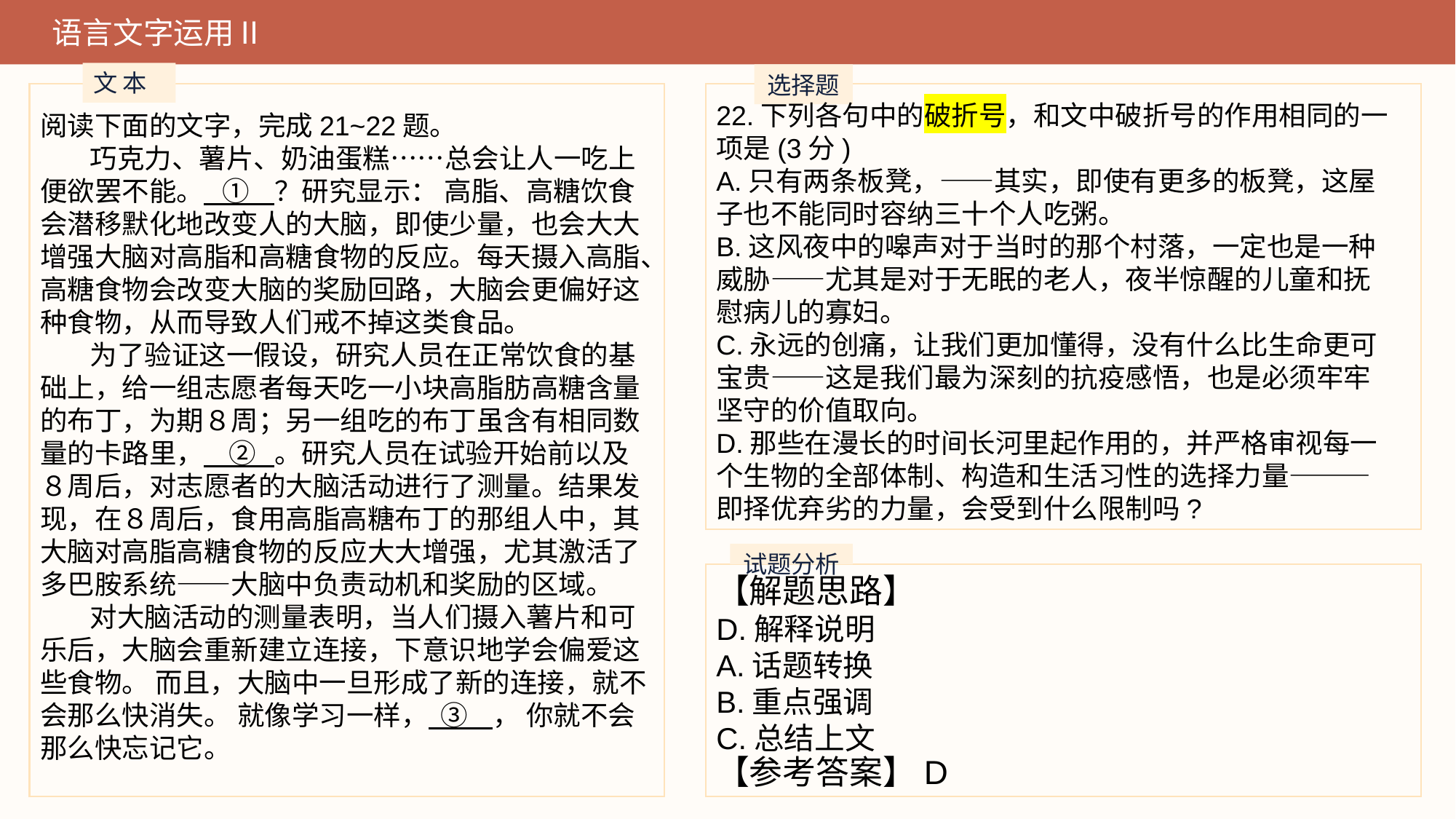

语言文字运用Ⅱ
文 本
选择题

22.下列各句中的破折号，和文中破折号的作用相同的一项是(3分)A.只有两条板凳，——其实，即使有更多的板凳，这屋子也不能同时容纳三十个人吃粥。B.这风夜中的嗥声对于当时的那个村落，一定也是一种威胁——尤其是对于无眠的老人，夜半惊醒的儿童和抚慰病儿的寡妇。C.永远的创痛，让我们更加懂得，没有什么比生命更可宝贵——这是我们最为深刻的抗疫感悟，也是必须牢牢坚守的价值取向。D.那些在漫长的时间长河里起作用的，并严格审视每一个生物的全部体制、构造和生活习性的选择力量———即择优弃劣的力量，会受到什么限制吗?
阅读下面的文字，完成21~22题。
       巧克力、薯片、奶油蛋糕……总会让人一吃上便欲罢不能。   ①    ？研究显示： 高脂、高糖饮食会潜移默化地改变人的大脑，即使少量，也会大大增强大脑对高脂和高糖食物的反应。每天摄入高脂、高糖食物会改变大脑的奖励回路，大脑会更偏好这种食物，从而导致人们戒不掉这类食品。
       为了验证这一假设，研究人员在正常饮食的基础上，给一组志愿者每天吃一小块高脂肪高糖含量的布丁，为期８周；另一组吃的布丁虽含有相同数量的卡路里，    ②   。研究人员在试验开始前以及８周后，对志愿者的大脑活动进行了测量。结果发现，在８周后，食用高脂高糖布丁的那组人中，其大脑对高脂高糖食物的反应大大增强，尤其激活了多巴胺系统——大脑中负责动机和奖励的区域。
       对大脑活动的测量表明，当人们摄入薯片和可乐后，大脑会重新建立连接，下意识地学会偏爱这些食物。 而且，大脑中一旦形成了新的连接，就不会那么快消失。 就像学习一样，  ③    ， 你就不会那么快忘记它。
试题分析

【解题思路】
D.解释说明
A.话题转换
B.重点强调
C.总结上文
【参考答案】D